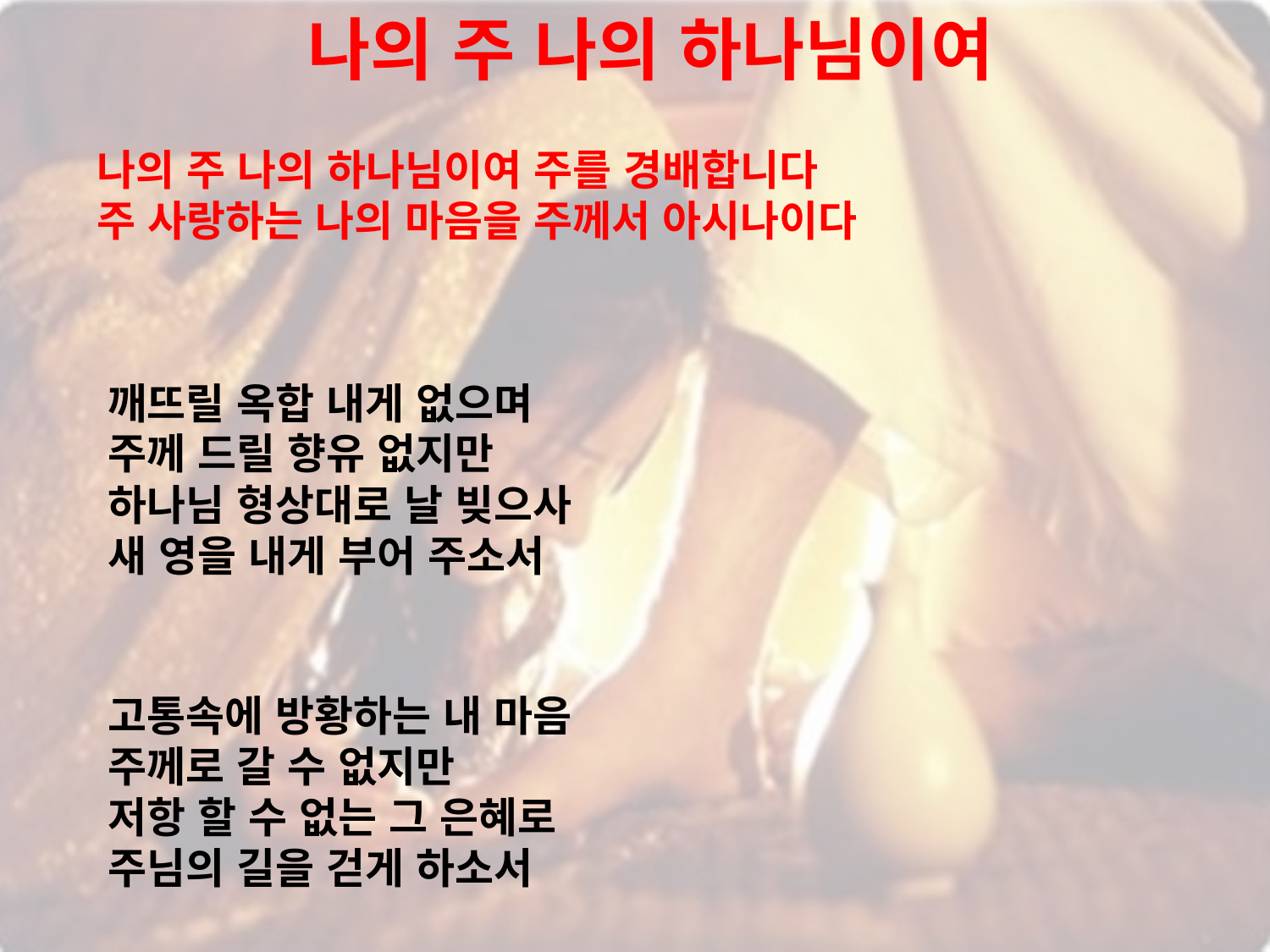

# 나의 주 나의 하나님이여
나의 주 나의 하나님이여 주를 경배합니다
주 사랑하는 나의 마음을 주께서 아시나이다
깨뜨릴 옥합 내게 없으며
주께 드릴 향유 없지만
하나님 형상대로 날 빚으사
새 영을 내게 부어 주소서
고통속에 방황하는 내 마음
주께로 갈 수 없지만
저항 할 수 없는 그 은혜로
주님의 길을 걷게 하소서